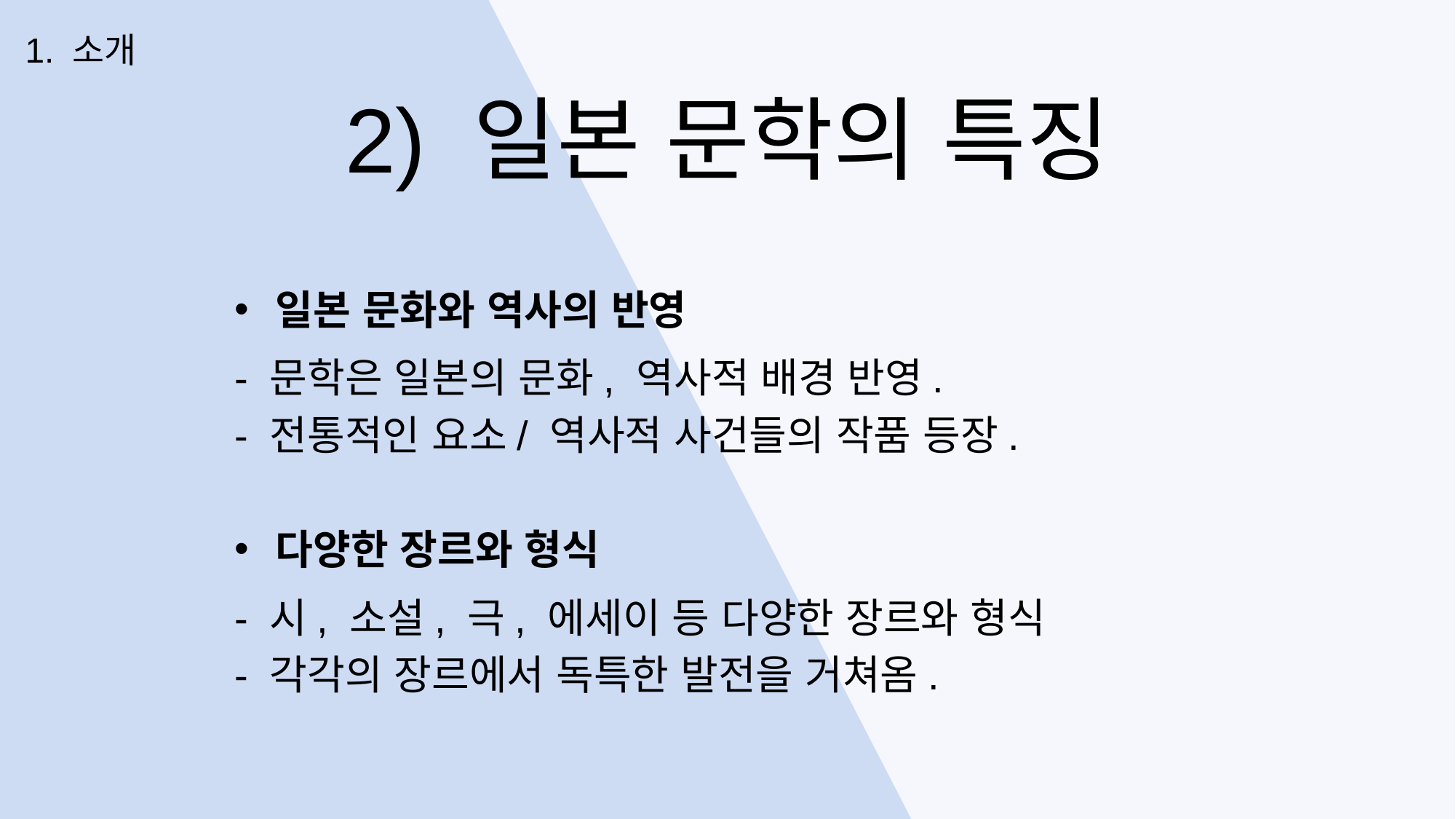

1. 소개
2) 일본 문학의 특징
일본 문화와 역사의 반영

- 문학은 일본의 문화, 역사적 배경 반영.
- 전통적인 요소/ 역사적 사건들의 작품 등장.

다양한 장르와 형식

- 시, 소설, 극, 에세이 등 다양한 장르와 형식
- 각각의 장르에서 독특한 발전을 거쳐옴.